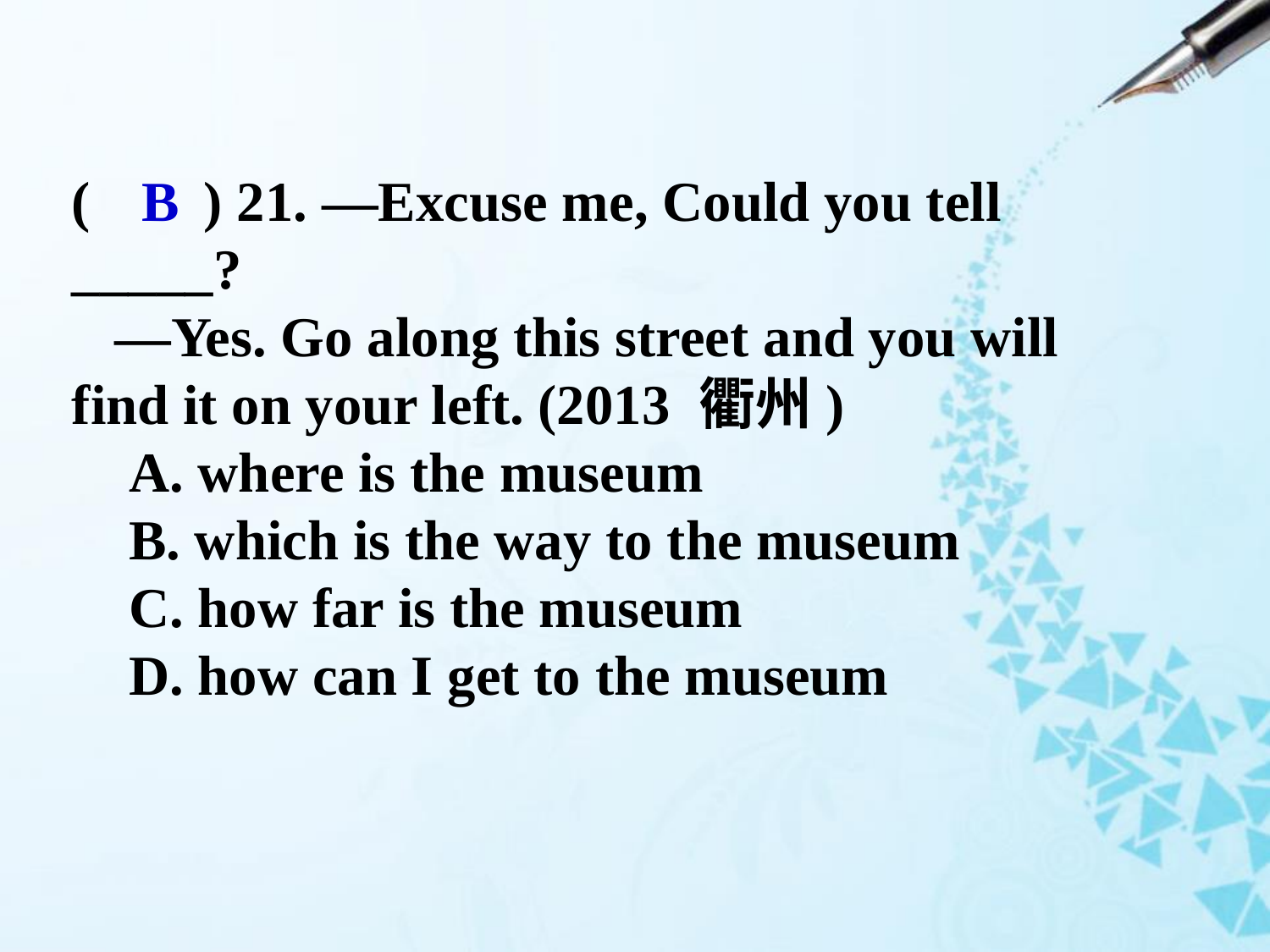

(        ) 21. —Excuse me, Could you tell _____?
   —Yes. Go along this street and you will find it on your left. (2013 衢州)
    A. where is the museum
    B. which is the way to the museum
    C. how far is the museum
    D. how can I get to the museum
B